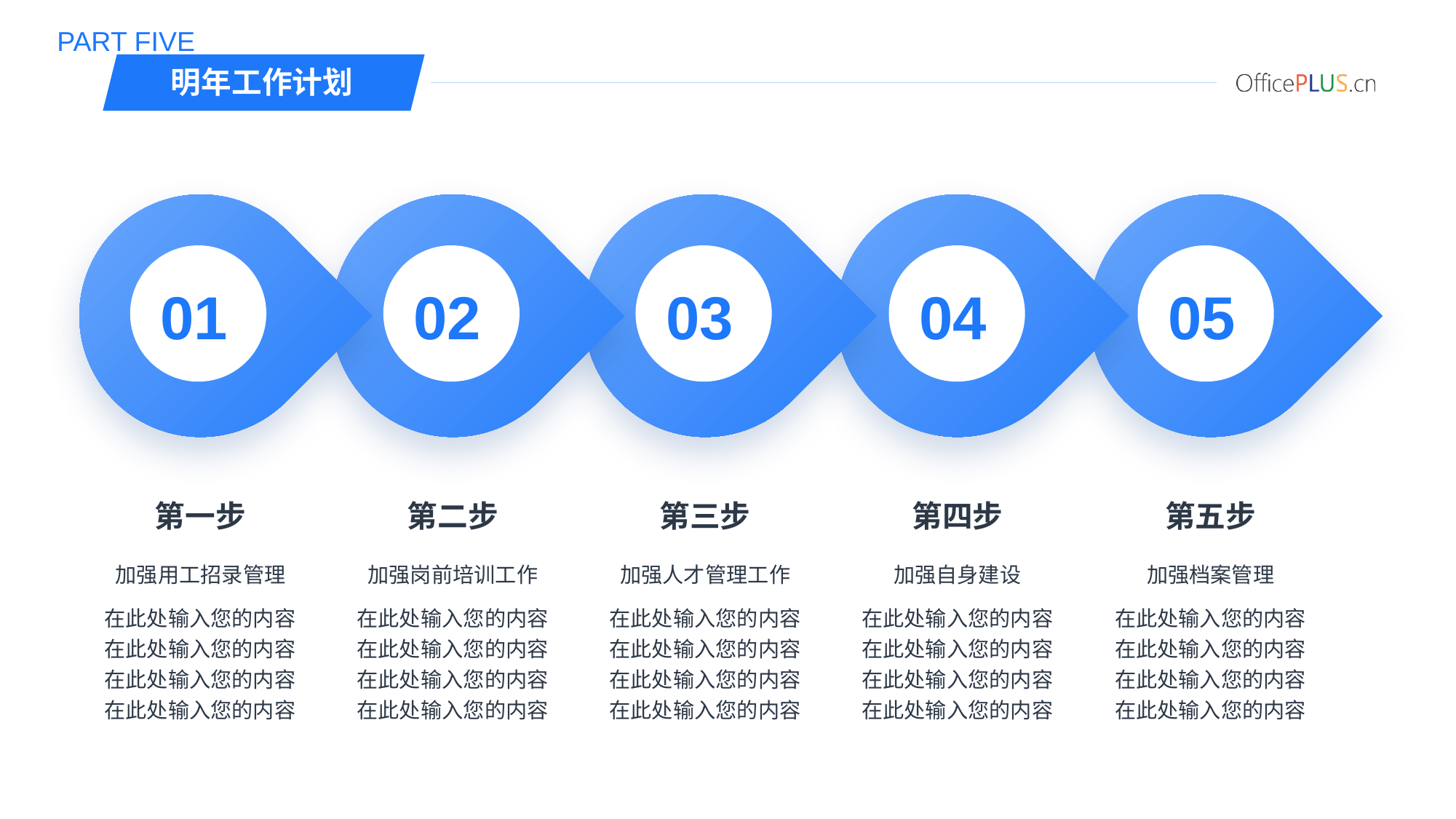

PART FIVE
明年工作计划

01

02

03

04

05
第一步
第二步
第三步
第四步
第五步
加强用工招录管理
加强岗前培训工作
加强人才管理工作
加强自身建设
加强档案管理
在此处输入您的内容在此处输入您的内容在此处输入您的内容在此处输入您的内容
在此处输入您的内容在此处输入您的内容在此处输入您的内容在此处输入您的内容
在此处输入您的内容在此处输入您的内容在此处输入您的内容在此处输入您的内容
在此处输入您的内容在此处输入您的内容在此处输入您的内容在此处输入您的内容
在此处输入您的内容在此处输入您的内容在此处输入您的内容在此处输入您的内容